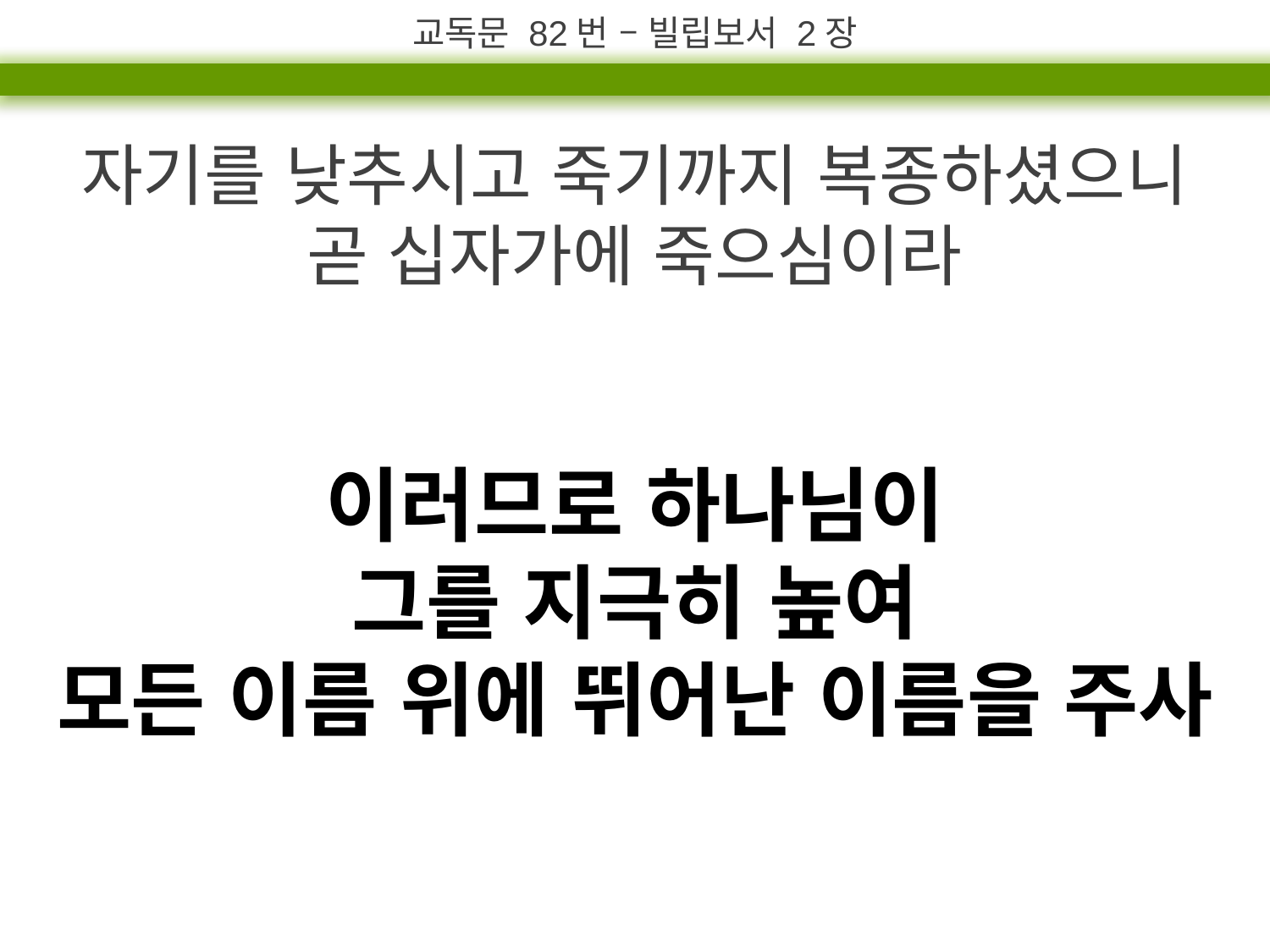

교독문 82번 – 빌립보서 2장

자기를 낮추시고 죽기까지 복종하셨으니
곧 십자가에 죽으심이라
이러므로 하나님이
그를 지극히 높여
모든 이름 위에 뛰어난 이름을 주사